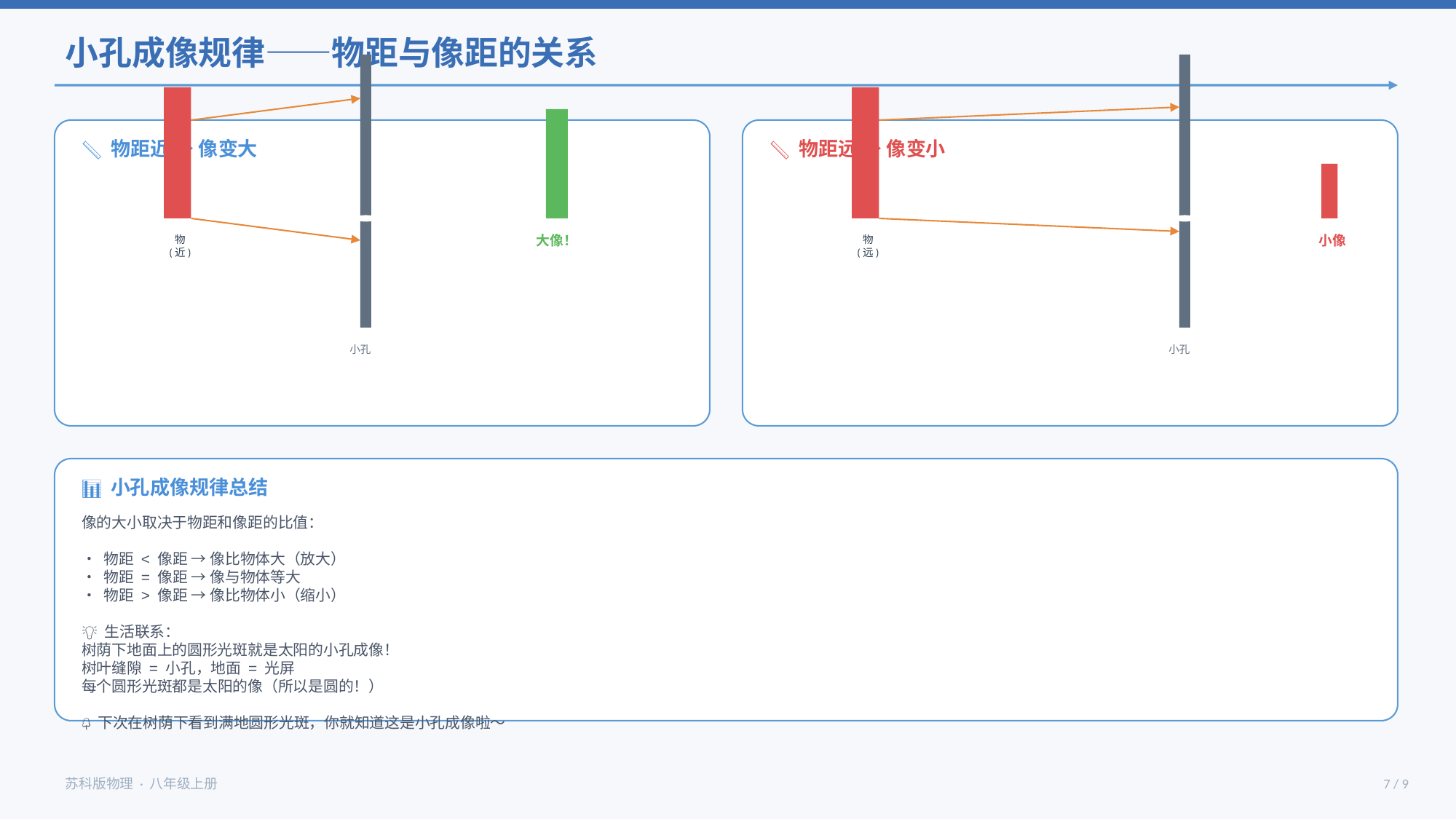

小孔成像规律——物距与像距的关系

📏 物距近 → 像变大
📏 物距远 → 像变小

物
(近)
大像！
物
(远)
小像
小孔
小孔

📊 小孔成像规律总结
像的大小取决于物距和像距的比值：

• 物距 < 像距 → 像比物体大（放大）
• 物距 = 像距 → 像与物体等大
• 物距 > 像距 → 像比物体小（缩小）

💡 生活联系：
树荫下地面上的圆形光斑就是太阳的小孔成像！
树叶缝隙 = 小孔，地面 = 光屏
每个圆形光斑都是太阳的像（所以是圆的！）

🌳 下次在树荫下看到满地圆形光斑，你就知道这是小孔成像啦～
苏科版物理 · 八年级上册
7 / 9